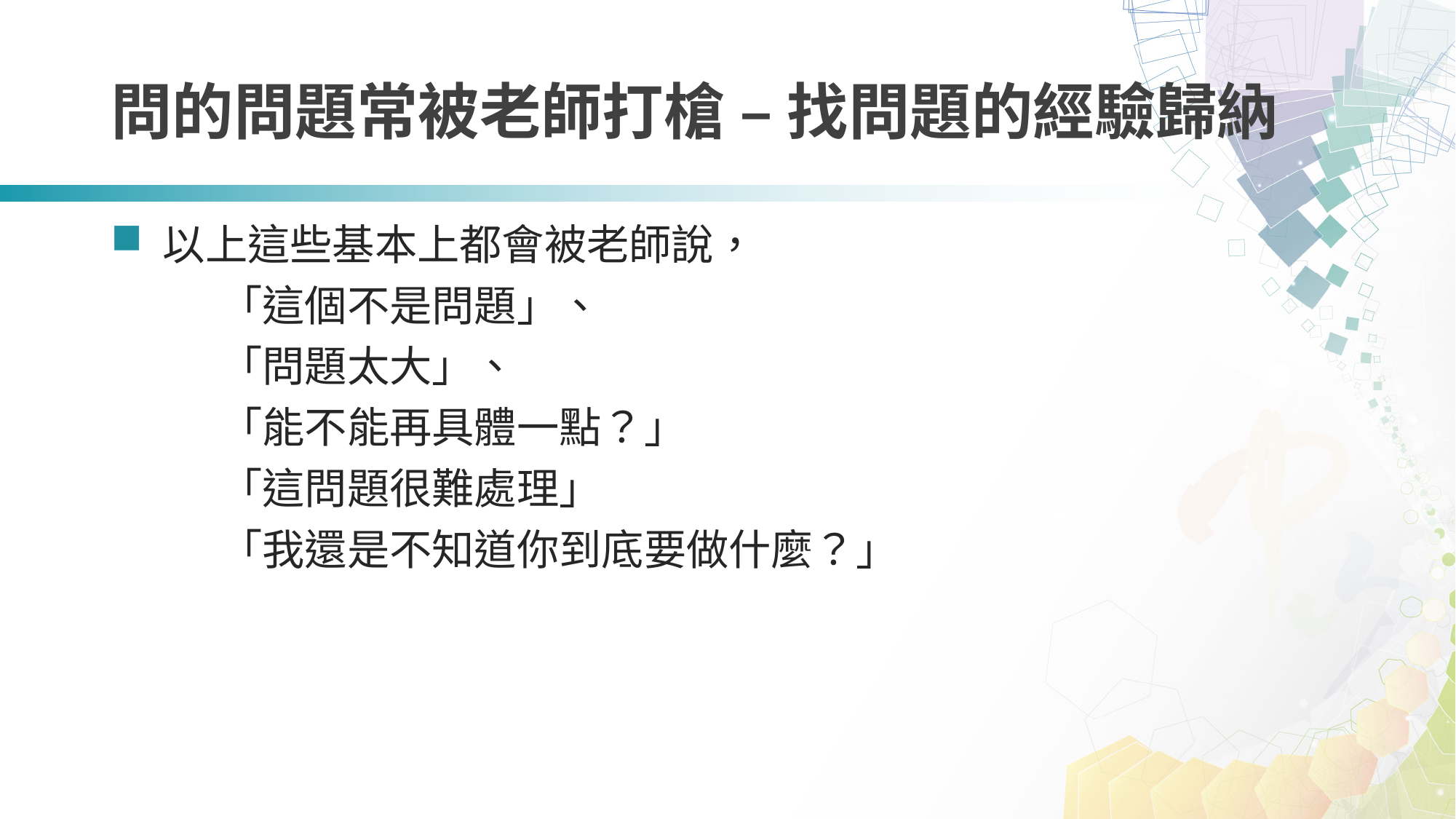

# 問的問題常被老師打槍 – 找問題的經驗歸納
 以上這些基本上都會被老師說，
	「這個不是問題」、
	「問題太大」、
	「能不能再具體一點？」
	「這問題很難處理」
	「我還是不知道你到底要做什麼？」